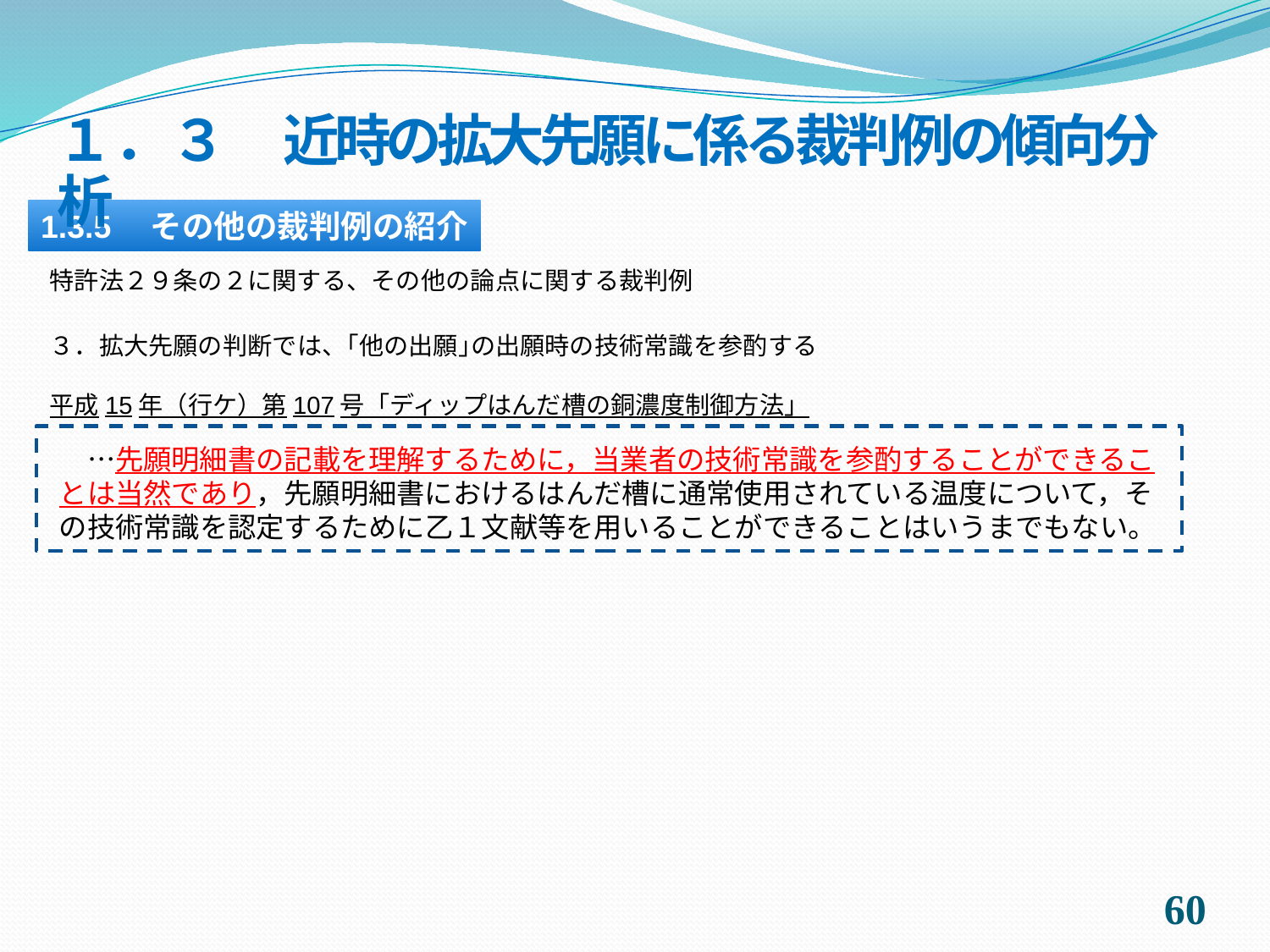

１．３　近時の拡大先願に係る裁判例の傾向分析
1.3.5　その他の裁判例の紹介
特許法２９条の２に関する、その他の論点に関する裁判例

３．拡大先願の判断では、｢他の出願｣の出願時の技術常識を参酌する

平成15年（行ケ）第107号「ディップはんだ槽の銅濃度制御方法」

　…先願明細書の記載を理解するために，当業者の技術常識を参酌することができることは当然であり，先願明細書におけるはんだ槽に通常使用されている温度について，その技術常識を認定するために乙１文献等を用いることができることはいうまでもない。
60